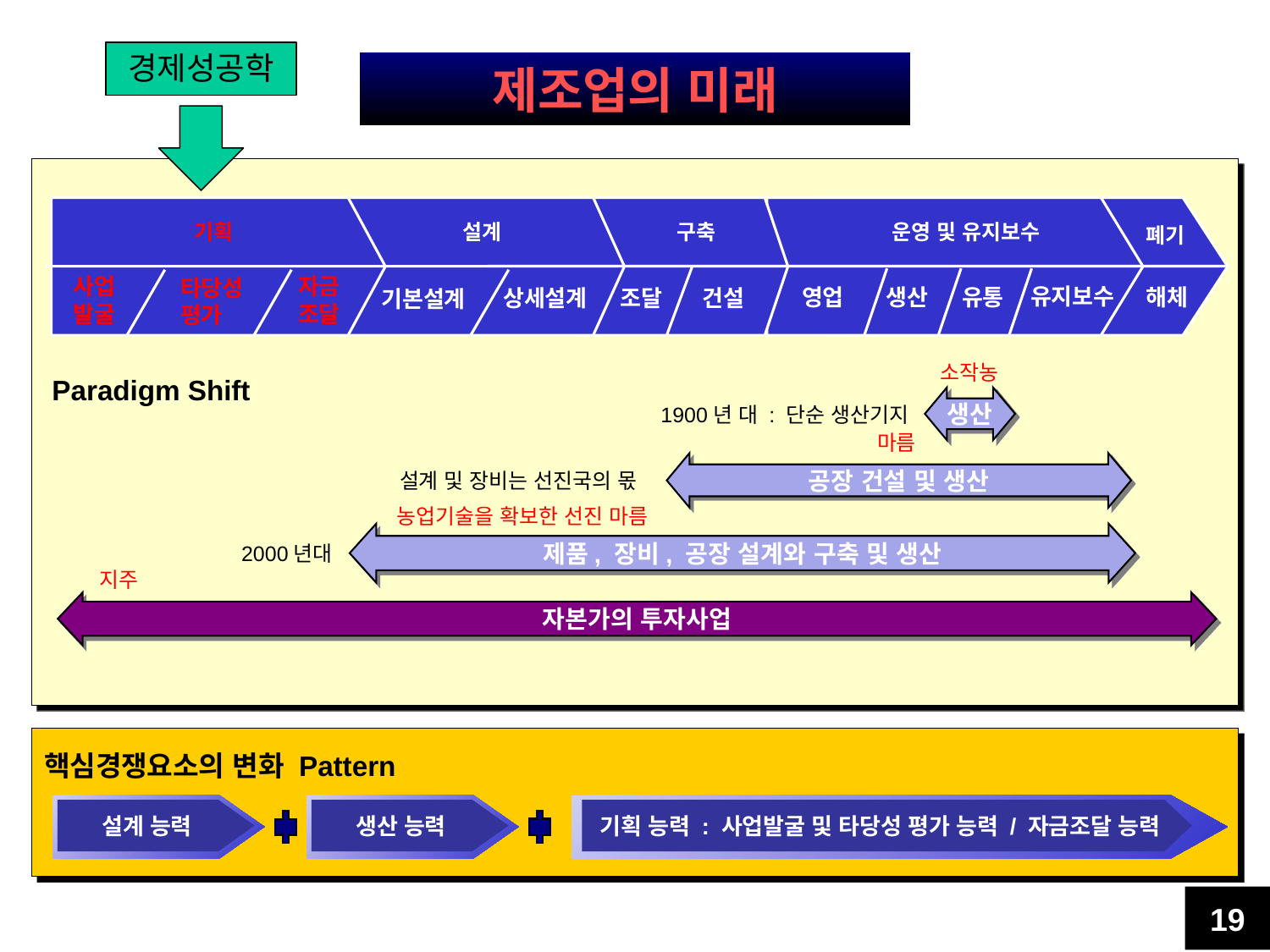

경제성공학
제조업의 미래

기획
설계
운영 및 유지보수
구축
폐기
자금
조달

사업
발굴
타당성
평가

유지보수
영업
해체
생산
유통
조달
상세설계
건설
기본설계

소작농
Paradigm Shift
생산
1900년 대 : 단순 생산기지
마름
공장 건설 및 생산
설계 및 장비는 선진국의 몫
농업기술을 확보한 선진 마름
제품, 장비, 공장 설계와 구축 및 생산
2000년대
지주
자본가의 투자사업
핵심경쟁요소의 변화 Pattern

설계 능력

생산 능력

기획 능력 : 사업발굴 및 타당성 평가 능력 / 자금조달 능력

19